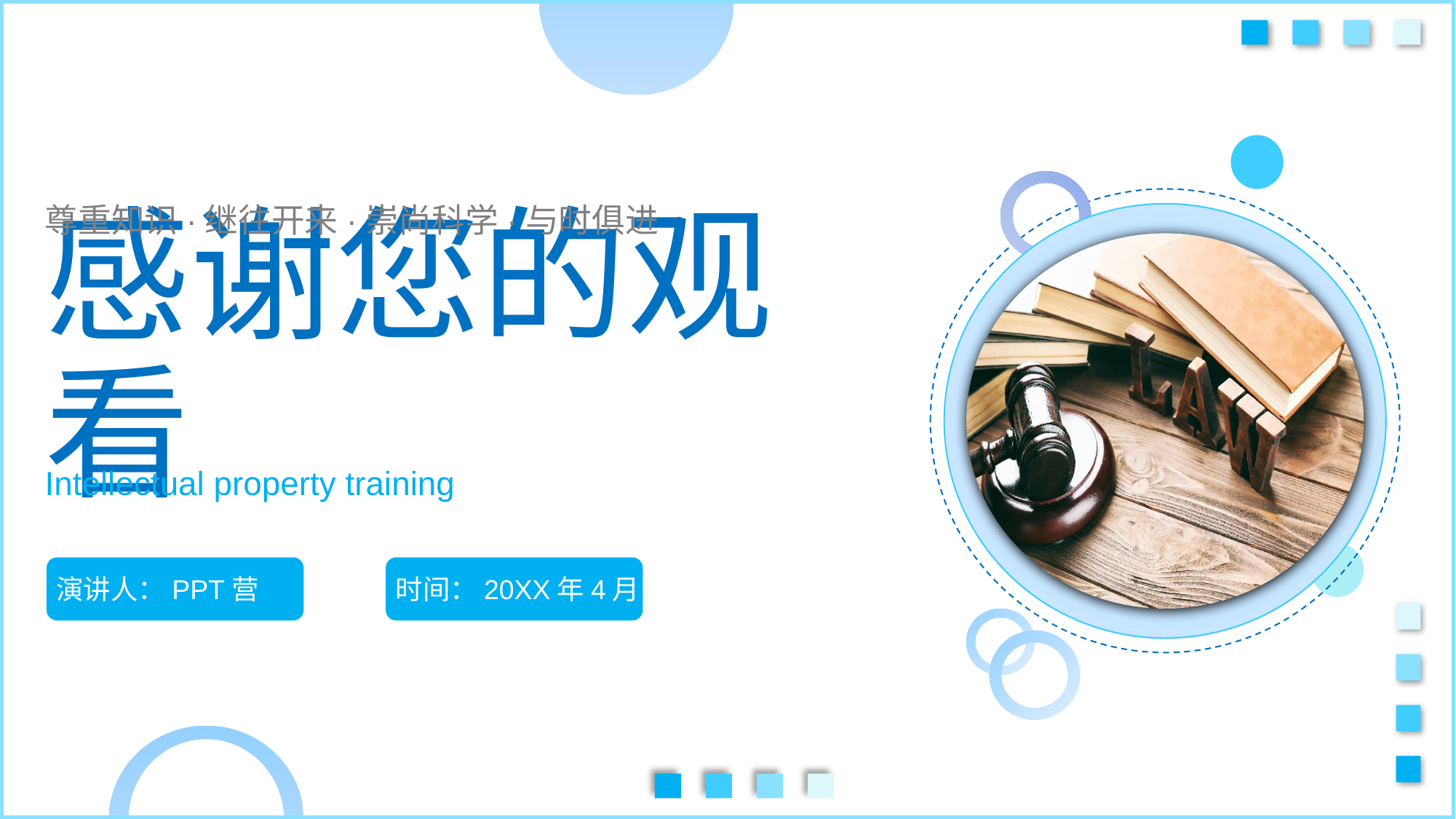

尊重知识·继往开来·崇尚科学·与时俱进

感谢您的观看
Intellectual property training

演讲人：PPT营

时间：20XX年4月